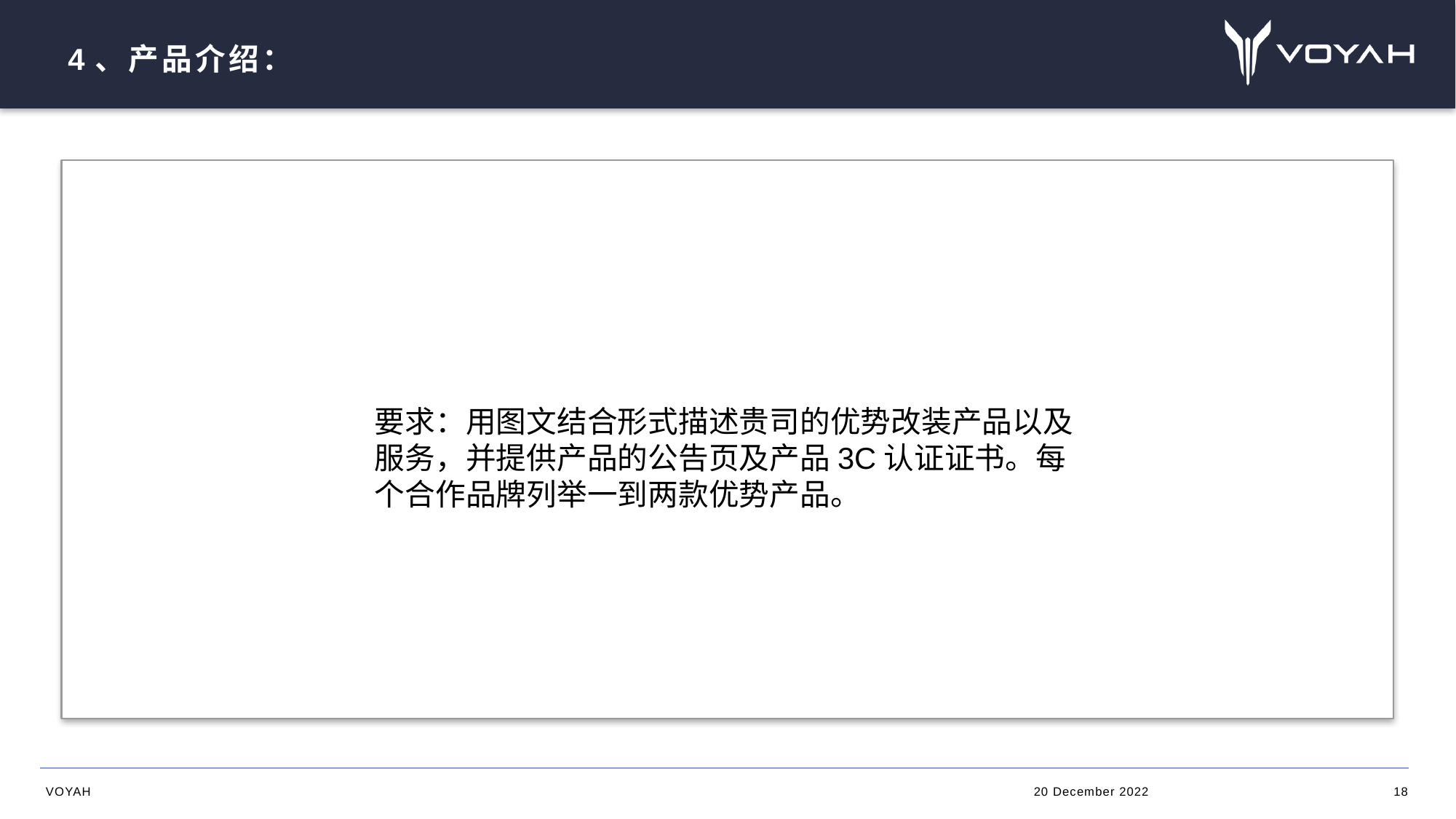

# 4、产品介绍：

要求：用图文结合形式描述贵司的优势改装产品以及服务，并提供产品的公告页及产品3C认证证书。每个合作品牌列举一到两款优势产品。